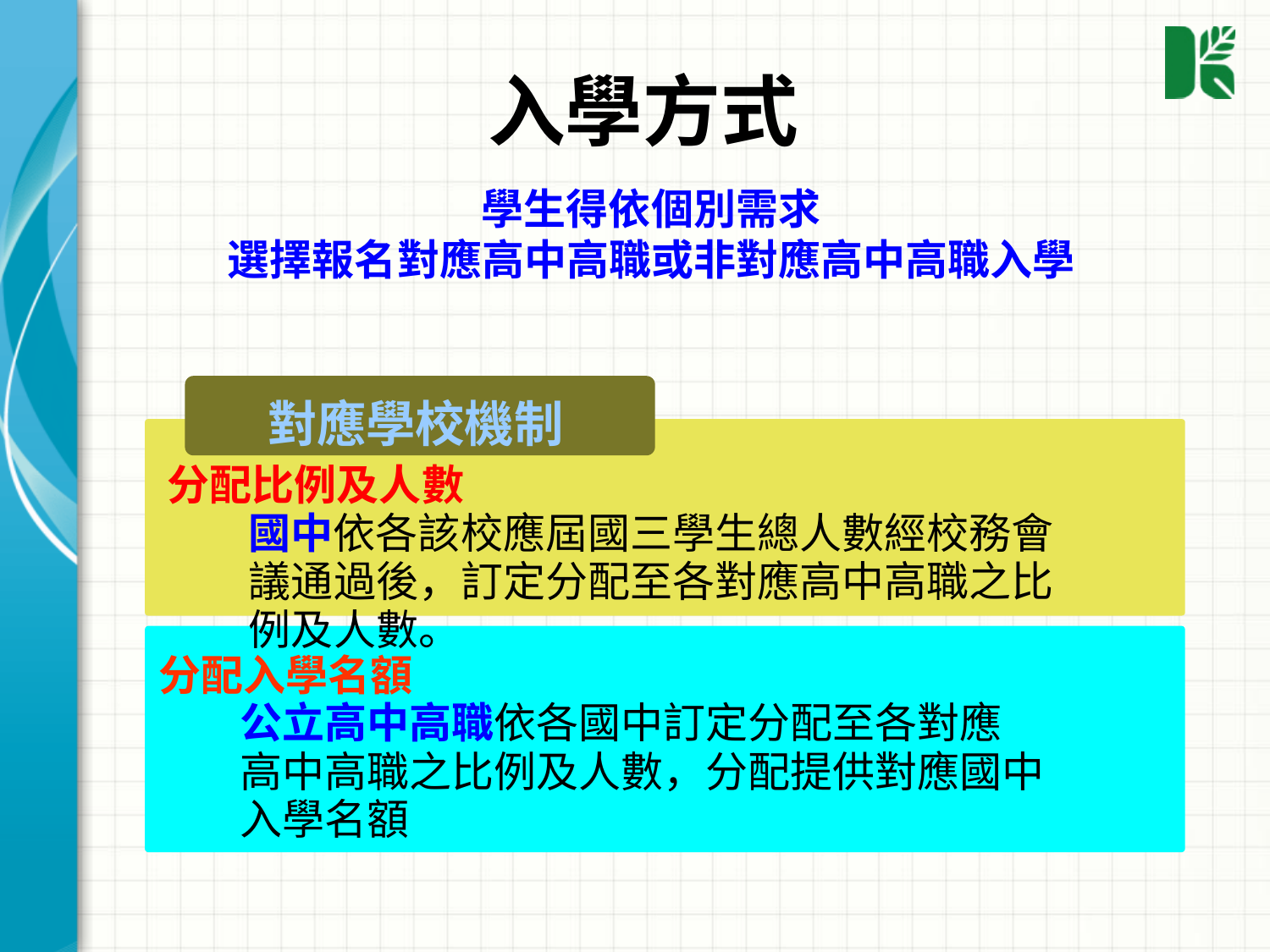

入學方式
學生得依個別需求
選擇報名對應高中高職或非對應高中高職入學

對應學校機制
分配比例及人數
      國中依各該校應屆國三學生總人數經校務會
      議通過後，訂定分配至各對應高中高職之比
      例及人數。
分配入學名額
      公立高中高職依各國中訂定分配至各對應
      高中高職之比例及人數，分配提供對應國中
      入學名額